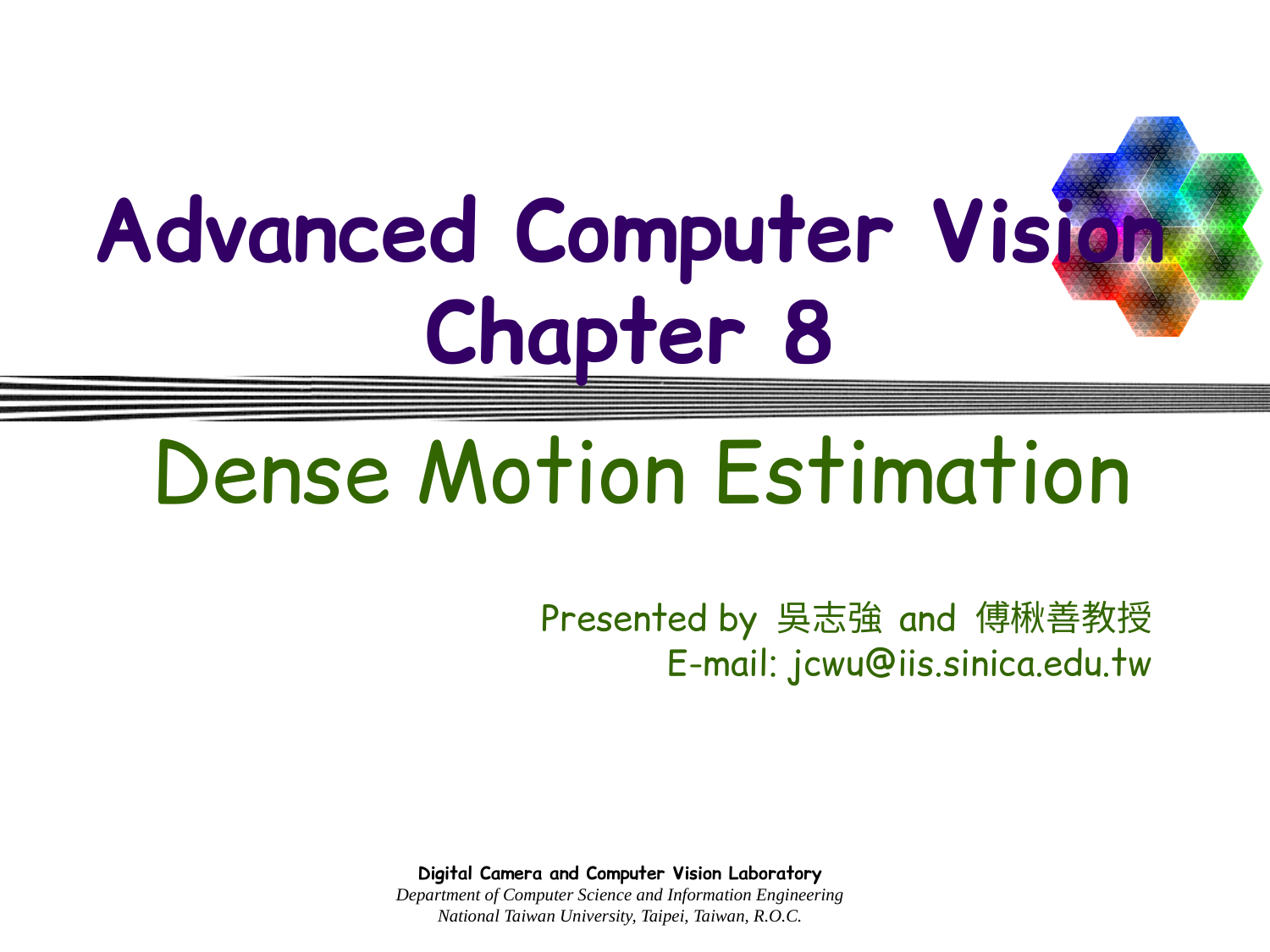

# Advanced Computer Vision Chapter 8
Dense Motion Estimation

Presented by 吳志強 and 傅楸善教授
E-mail: jcwu@iis.sinica.edu.tw
Digital Camera and Computer Vision Laboratory
Department of Computer Science and Information Engineering
National Taiwan University, Taipei, Taiwan, R.O.C.